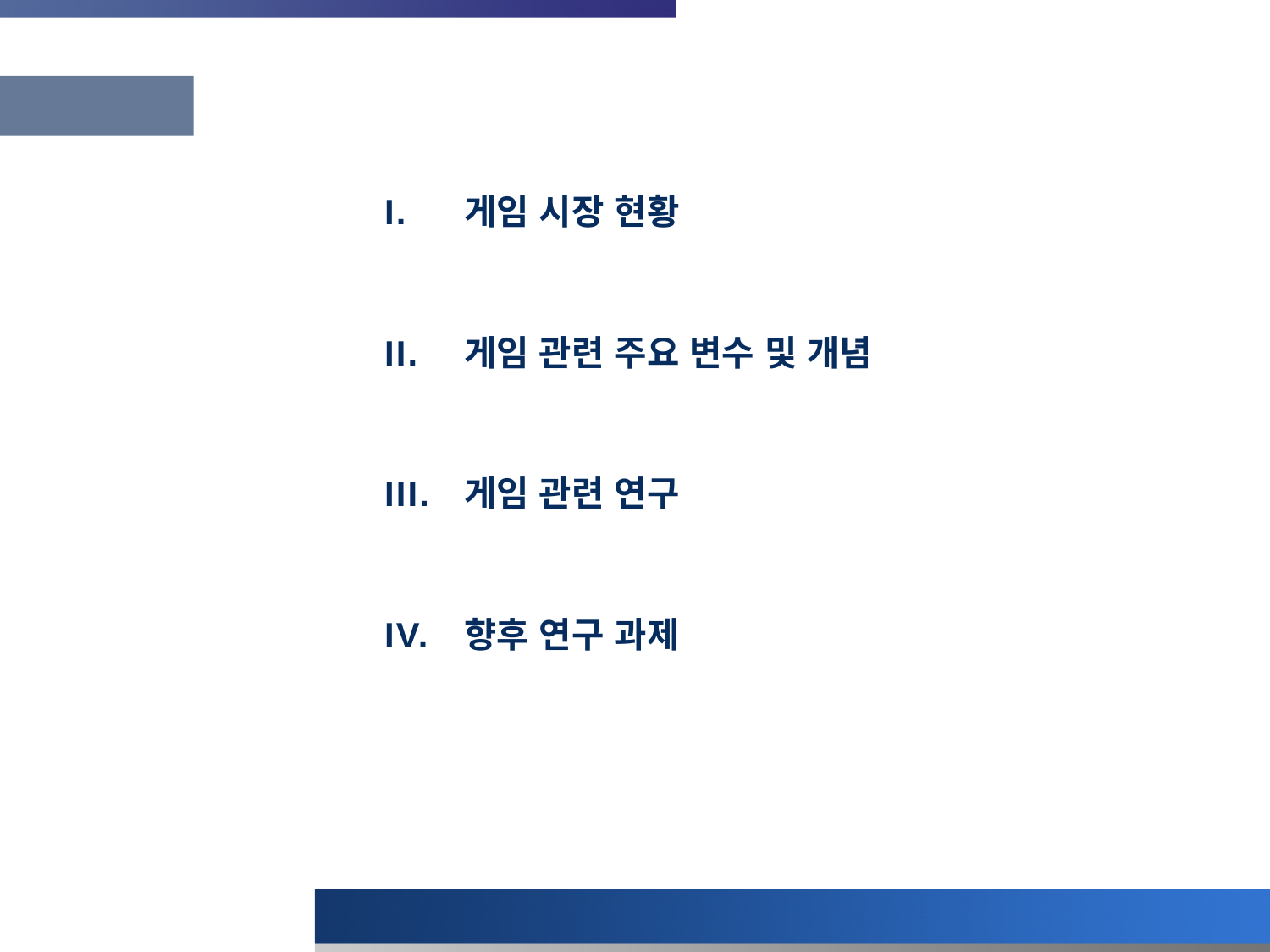

CONTENTS
게임 시장 현황

게임 관련 주요 변수 및 개념

게임 관련 연구

향후 연구 과제